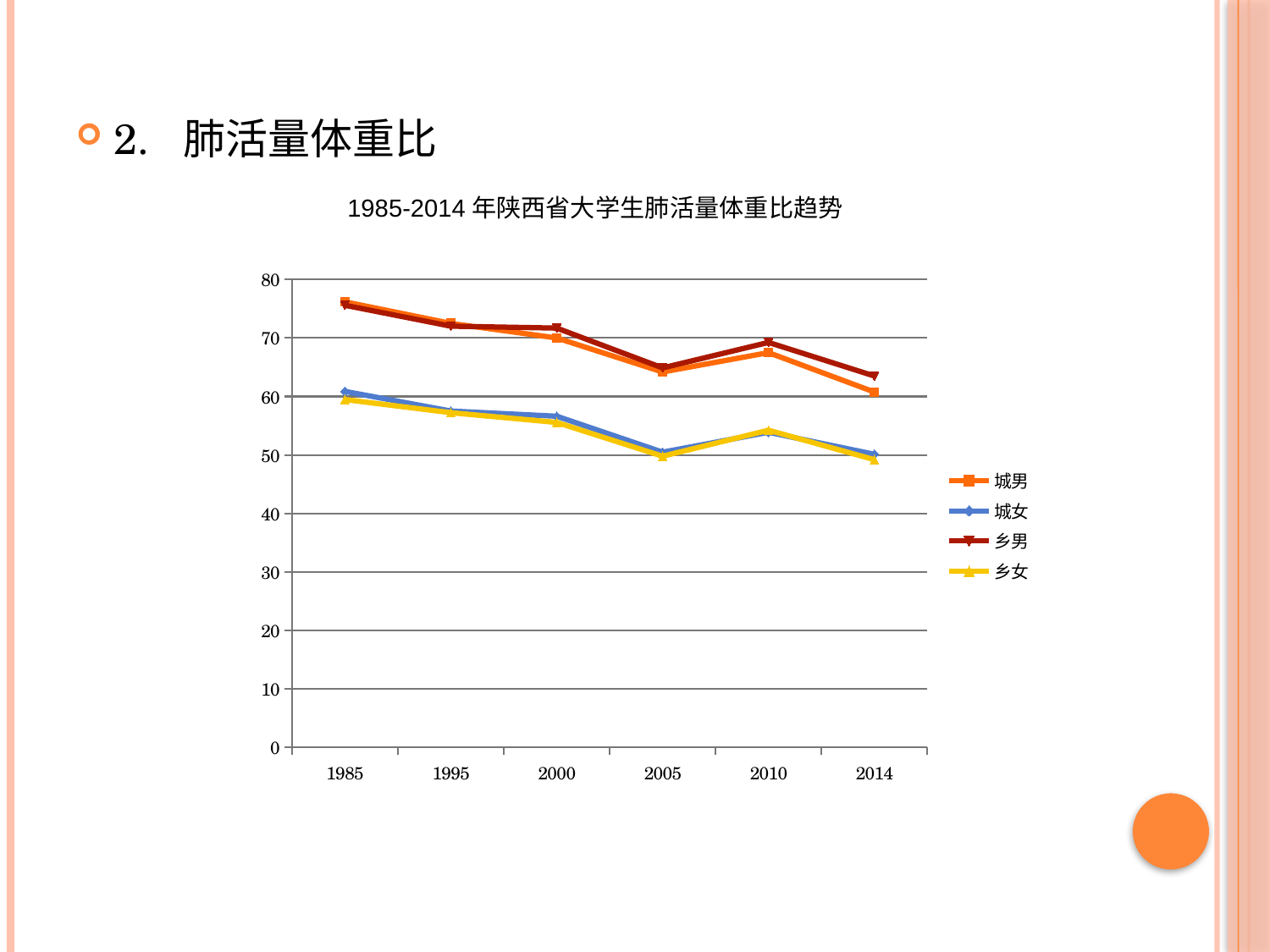

2.  肺活量体重比
1985-2014年陕西省大学生肺活量体重比趋势

### Chart

| Category | 城男 | 城女 | 乡男 | 乡女 |
|---|---|---|---|---|
| 1985 | 76.17 | 60.86 | 75.58 | 59.47 |
| 1995 | 72.49 | 57.5 | 72.01 | 57.22 |
| 2000 | 69.99 | 56.61 | 71.68 | 55.55 |
| 2005 | 64.17 | 50.47 | 64.87 | 49.78 |
| 2010 | 67.49 | 53.87 | 69.23 | 54.22 |
| 2014 | 60.75 | 50.1 | 63.49 | 49.19 |